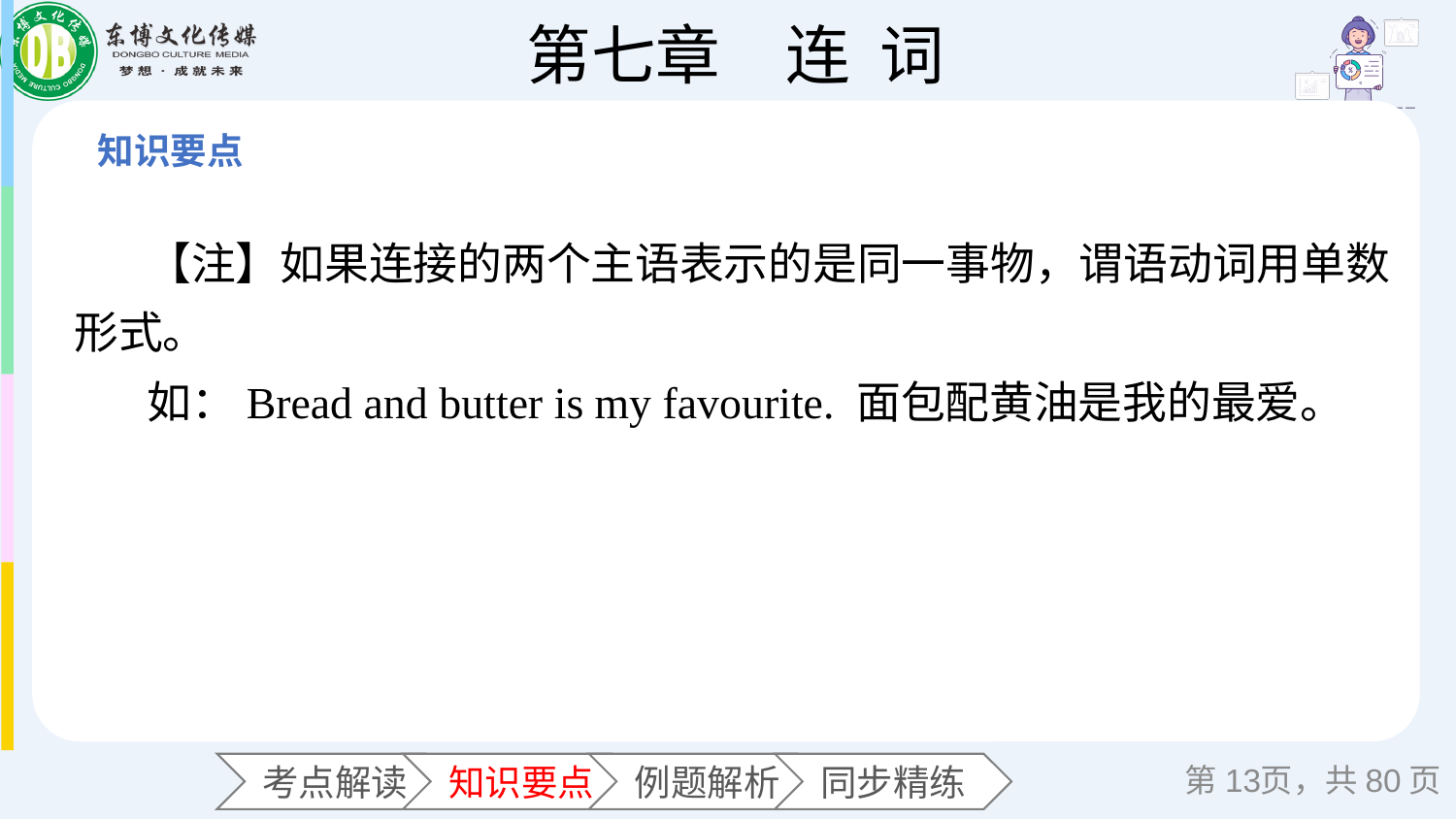

【注】如果连接的两个主语表示的是同一事物，谓语动词用单数形式。
如：Bread and butter is my favourite. 面包配黄油是我的最爱。

第13页，共80页